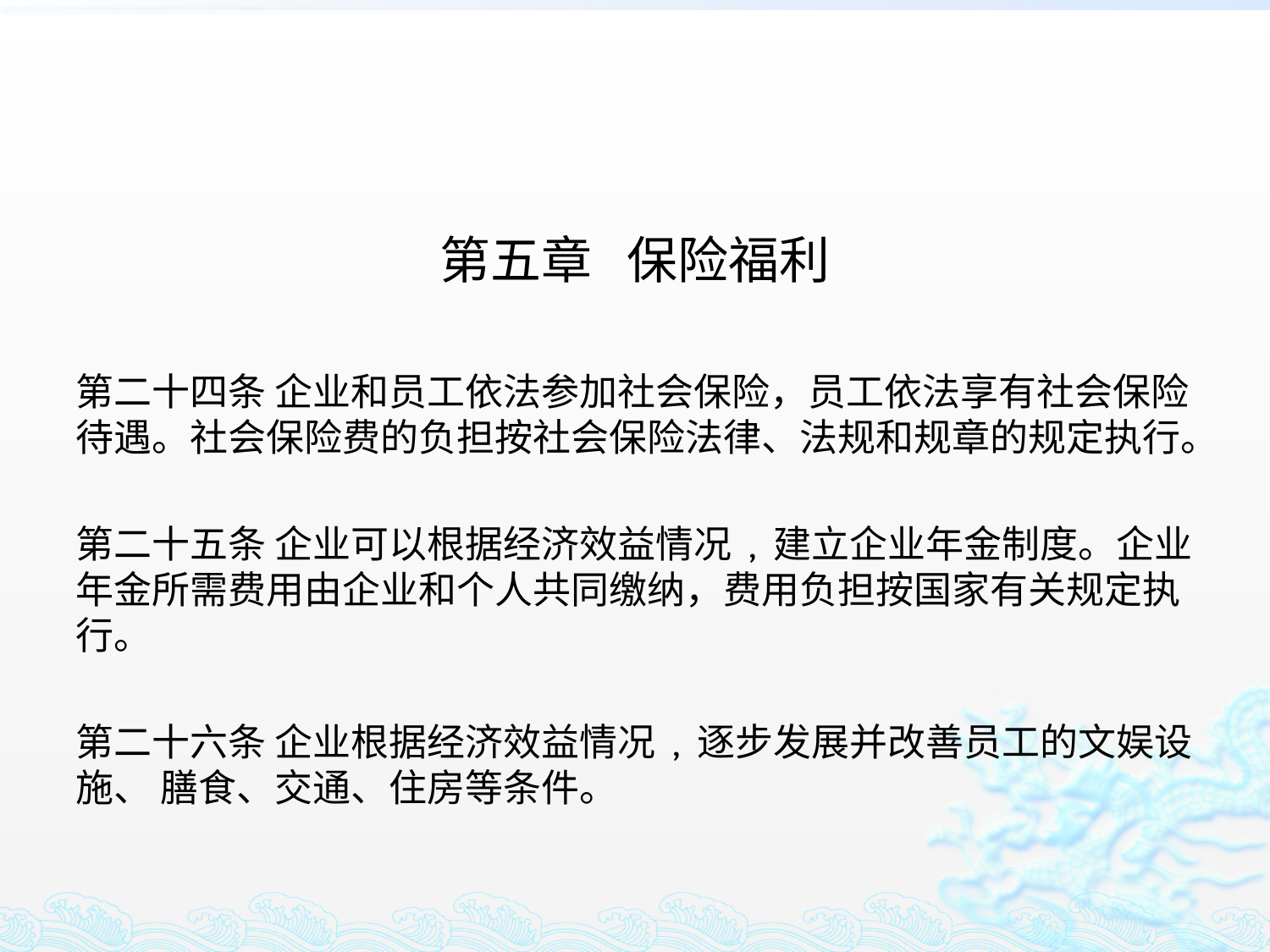

#
第五章   保险福利

第二十四条 企业和员工依法参加社会保险，员工依法享有社会保险待遇。社会保险费的负担按社会保险法律、法规和规章的规定执行。

第二十五条 企业可以根据经济效益情况 , 建立企业年金制度。企业年金所需费用由企业和个人共同缴纳，费用负担按国家有关规定执行。

第二十六条 企业根据经济效益情况 , 逐步发展并改善员工的文娱设施、 膳食、交通、住房等条件。